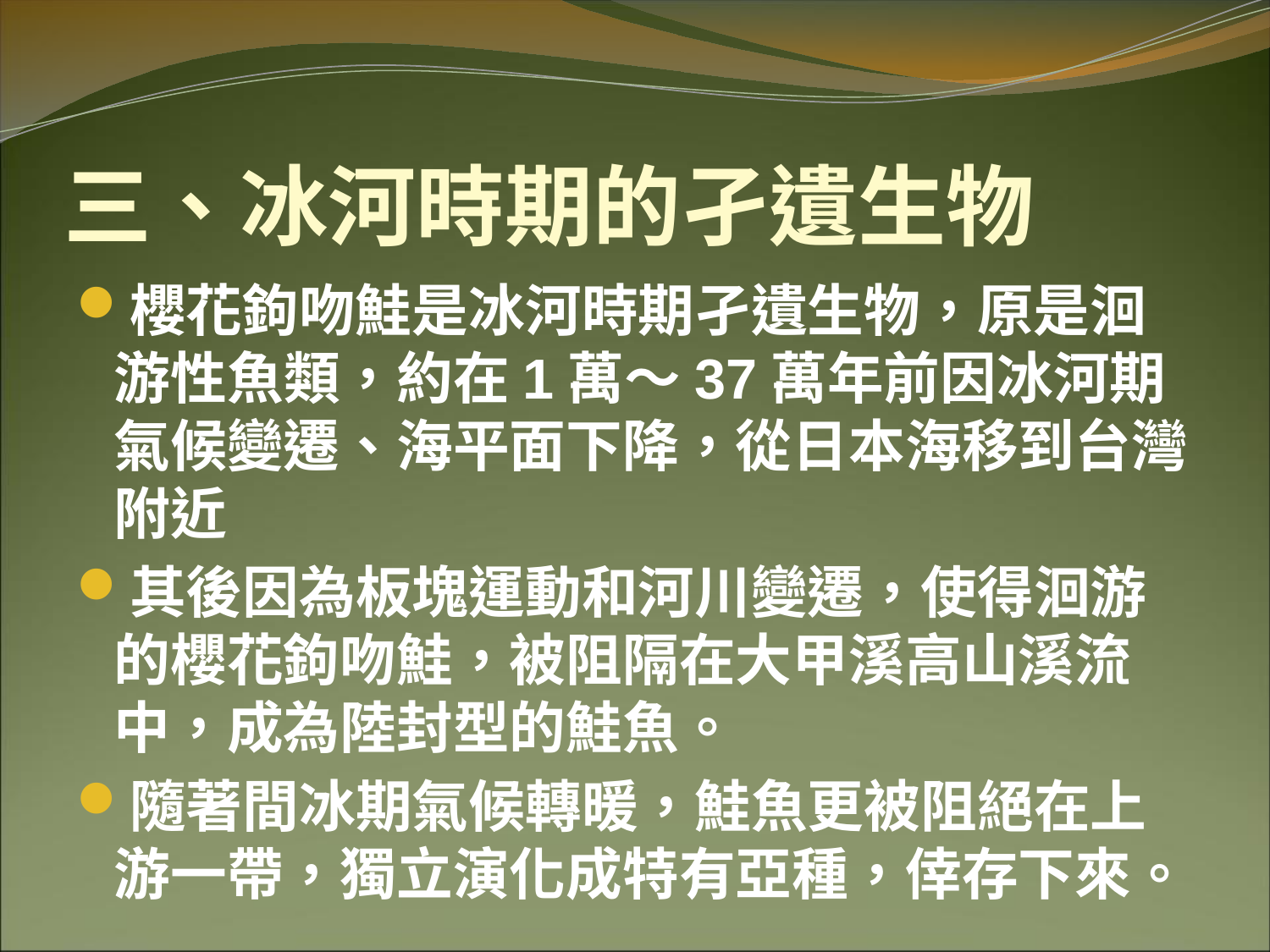

# 三、冰河時期的孑遺生物
櫻花鉤吻鮭是冰河時期孑遺生物，原是洄游性魚類，約在1萬～37萬年前因冰河期氣候變遷、海平面下降，從日本海移到台灣附近
其後因為板塊運動和河川變遷，使得洄游的櫻花鉤吻鮭，被阻隔在大甲溪高山溪流中，成為陸封型的鮭魚。
隨著間冰期氣候轉暖，鮭魚更被阻絕在上游一帶，獨立演化成特有亞種，倖存下來。